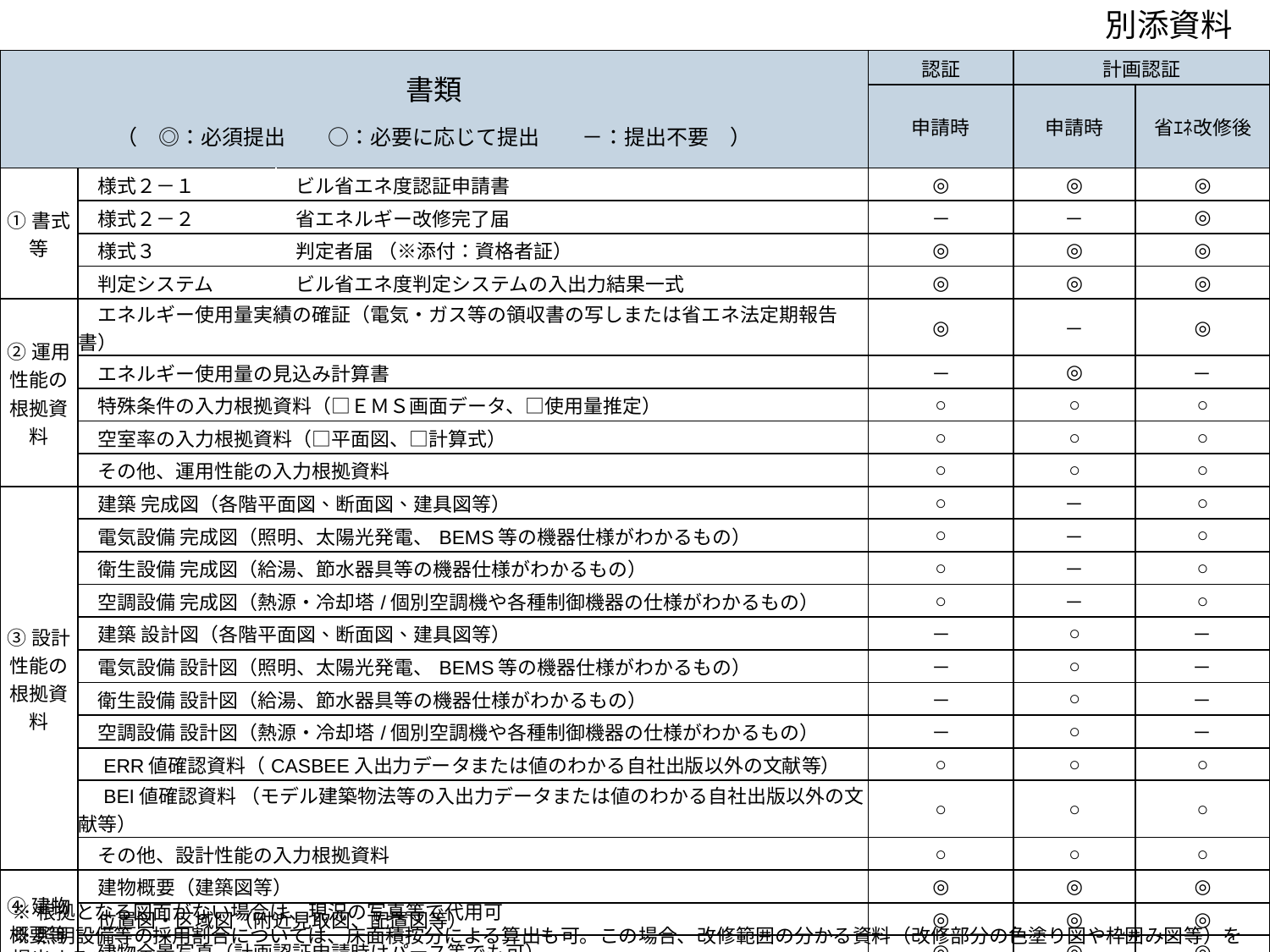

別添資料
20
| 書類 （　◎：必須提出　　○：必要に応じて提出　　－：提出不要　） |  |  | 認証 | 計画認証 |  |
| --- | --- | --- | --- | --- | --- |
|  |  |  | 申請時 | 申請時 | 省ｴﾈ改修後 |
| ①書式等 | 様式２－１ | ビル省エネ度認証申請書 | ◎ | ◎ | ◎ |
|  | 様式２－２ | 省エネルギー改修完了届 | － | － | ◎ |
|  | 様式３ | 判定者届 （※添付：資格者証） | ◎ | ◎ | ◎ |
|  | 判定システム | ビル省エネ度判定システムの入出力結果一式 | ◎ | ◎ | ◎ |
| ②運用性能の 根拠資料 | エネルギー使用量実績の確証（電気・ガス等の領収書の写しまたは省エネ法定期報告書） |  | ◎ | － | ◎ |
|  | エネルギー使用量の見込み計算書 |  | － | ◎ | － |
|  | 特殊条件の入力根拠資料（□ＥＭＳ画面データ、□使用量推定） |  | ○ | ○ | ○ |
|  | 空室率の入力根拠資料（□平面図、□計算式） |  | ○ | ○ | ○ |
|  | その他、運用性能の入力根拠資料 |  | ○ | ○ | ○ |
| ③設計性能の根拠資料 | 建築 完成図（各階平面図、断面図、建具図等） |  | ○ | － | ○ |
|  | 電気設備 完成図（照明、太陽光発電、BEMS等の機器仕様がわかるもの） |  | ○ | － | ○ |
|  | 衛生設備 完成図（給湯、節水器具等の機器仕様がわかるもの） |  | ○ | － | ○ |
|  | 空調設備 完成図（熱源・冷却塔/個別空調機や各種制御機器の仕様がわかるもの） |  | ○ | － | ○ |
|  | 建築 設計図（各階平面図、断面図、建具図等） |  | － | ○ | － |
|  | 電気設備 設計図（照明、太陽光発電、BEMS等の機器仕様がわかるもの） |  | － | ○ | － |
|  | 衛生設備 設計図（給湯、節水器具等の機器仕様がわかるもの） |  | － | ○ | － |
|  | 空調設備 設計図（熱源・冷却塔/個別空調機や各種制御機器の仕様がわかるもの） |  | － | ○ | － |
|  | ERR値確認資料（CASBEE入出力データまたは値のわかる自社出版以外の文献等） |  | ○ | ○ | ○ |
|  | BEI値確認資料 （モデル建築物法等の入出力データまたは値のわかる自社出版以外の文献等） |  | ○ | ○ | ○ |
|  | その他、設計性能の入力根拠資料 |  | ○ | ○ | ○ |
| ④建物 概要等 | 建物概要（建築図等） |  | ◎ | ◎ | ◎ |
|  | 位置図・区域図（附近見取図、配置図等） |  | ◎ | ◎ | ◎ |
|  | 建物全景写真（計画認証申請時はパース等でも可） |  | ◎ | ◎ | ◎ |
※根拠となる図面がない場合は、現況の写真等で代用可
※照明設備等の採用割合については、床面積按分による算出も可。この場合、改修範囲の分かる資料（改修部分の色塗り図や枠囲み図等）を提出すること